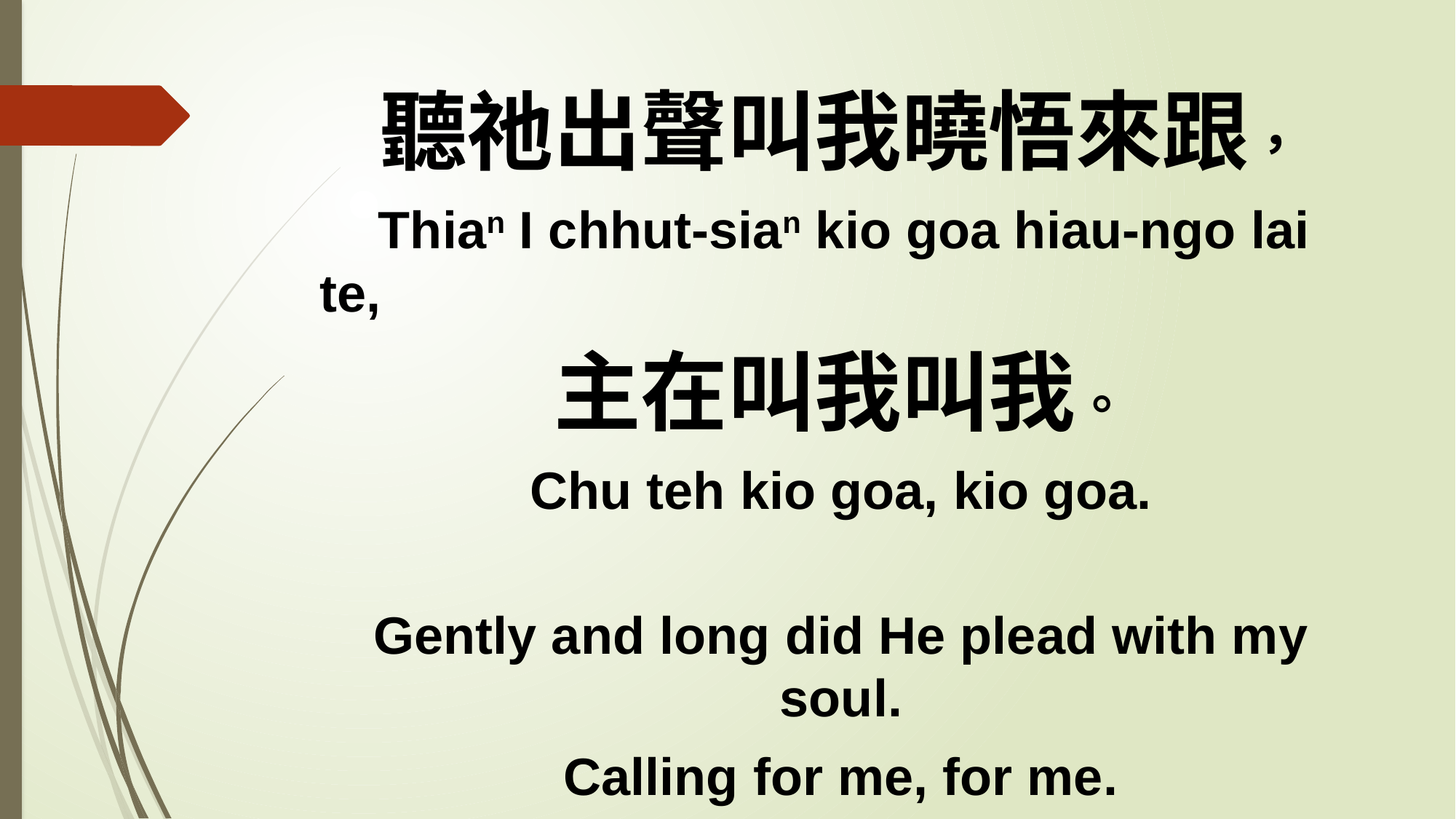

聽祂出聲叫我曉悟來跟，
    Thian I chhut-sian kio goa hiau-ngo lai te,
主在叫我叫我。
Chu teh kio goa, kio goa.

Gently and long did He plead with my soul.
Calling for me, for me.